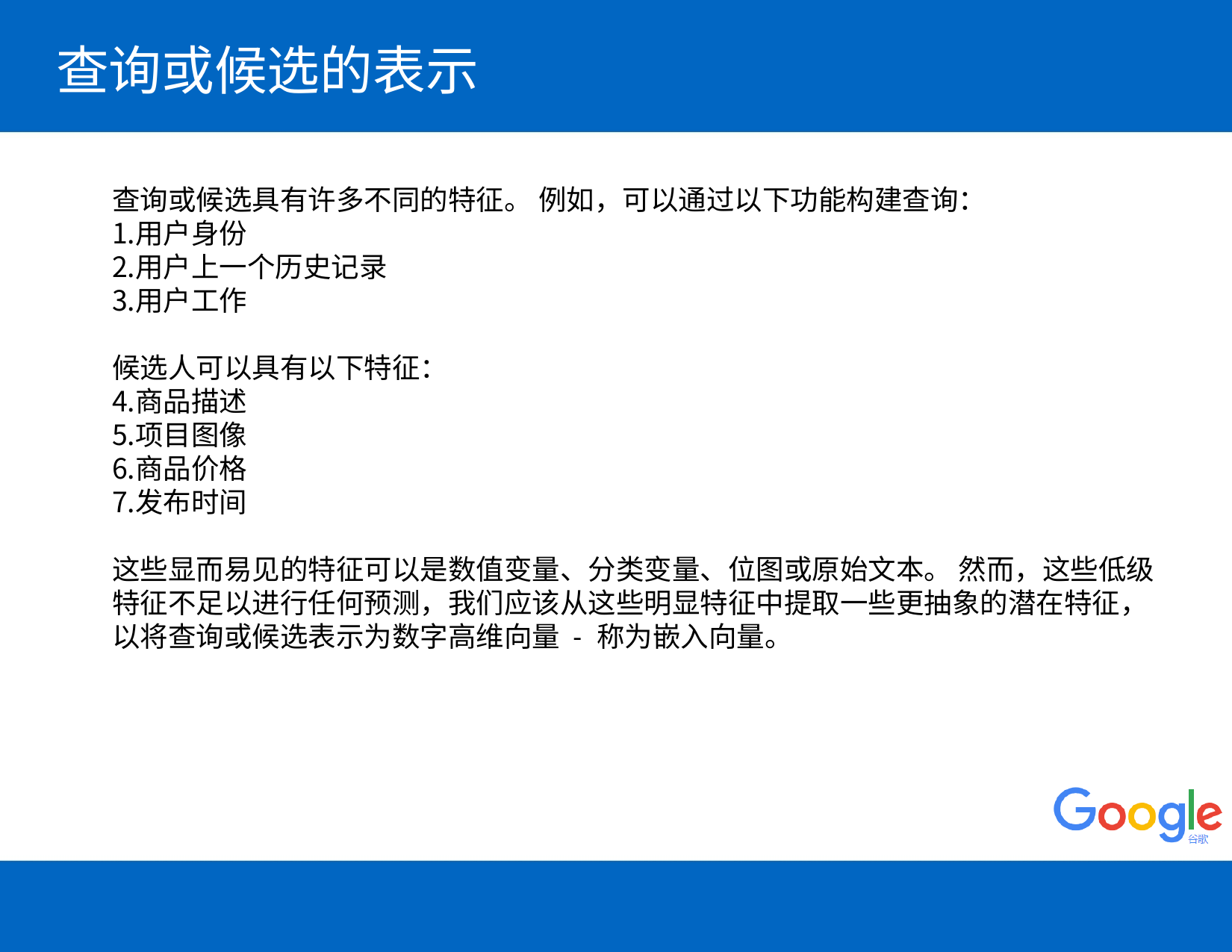

# 查询或候选的表示
查询或候选具有许多不同的特征。 例如，可以通过以下功能构建查询：
用户身份
用户上一个历史记录
用户工作
候选人可以具有以下特征：
商品描述
项目图像
商品价格
发布时间
这些显而易见的特征可以是数值变量、分类变量、位图或原始文本。 然而，这些低级特征不足以进行任何预测，我们应该从这些明显特征中提取一些更抽象的潜在特征，以将查询或候选表示为数字高维向量 - 称为嵌入向量。